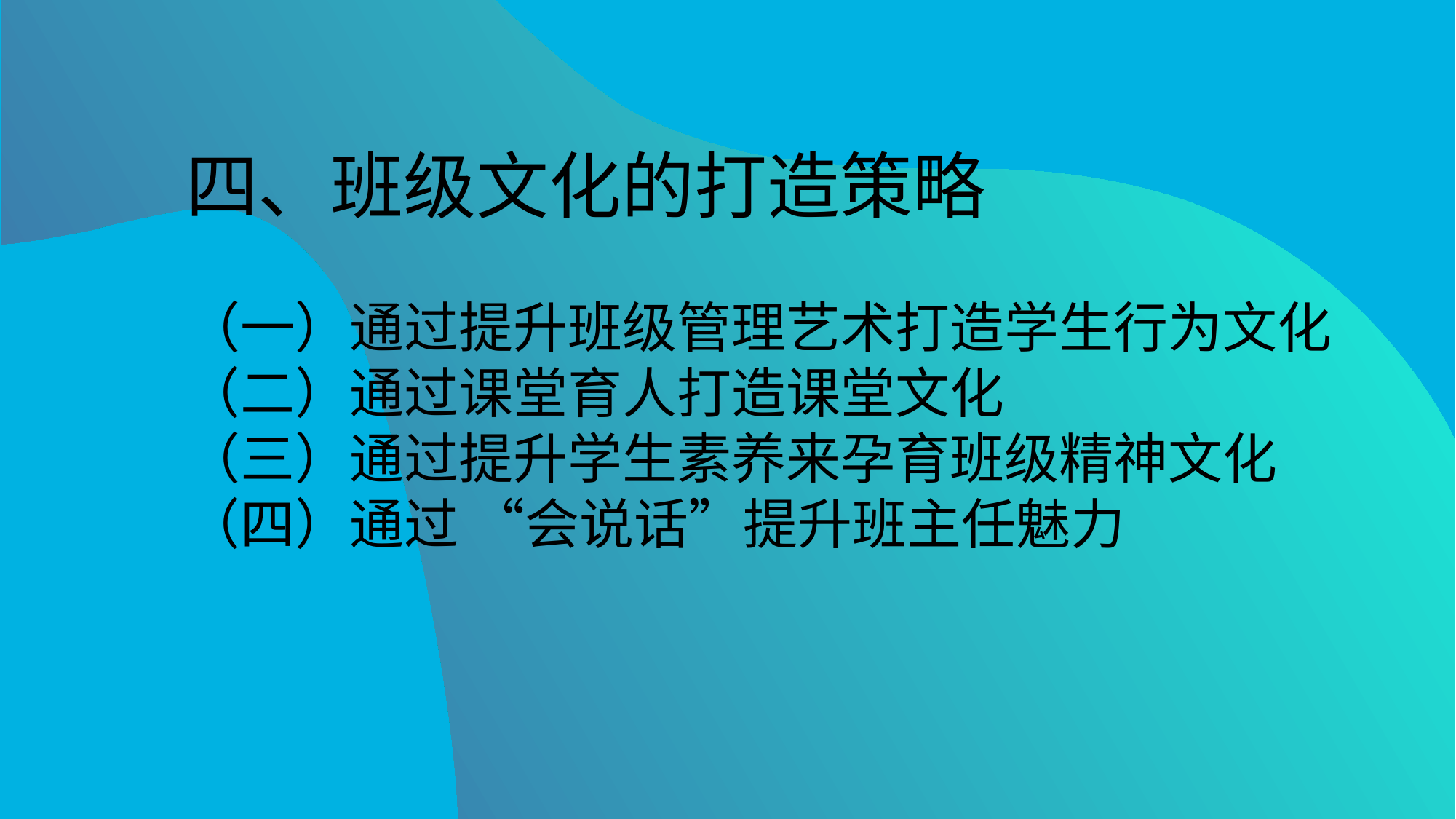

四、班级文化的打造策略

（一）通过提升班级管理艺术打造学生行为文化
（二）通过课堂育人打造课堂文化
（三）通过提升学生素养来孕育班级精神文化
（四）通过 “会说话”提升班主任魅力